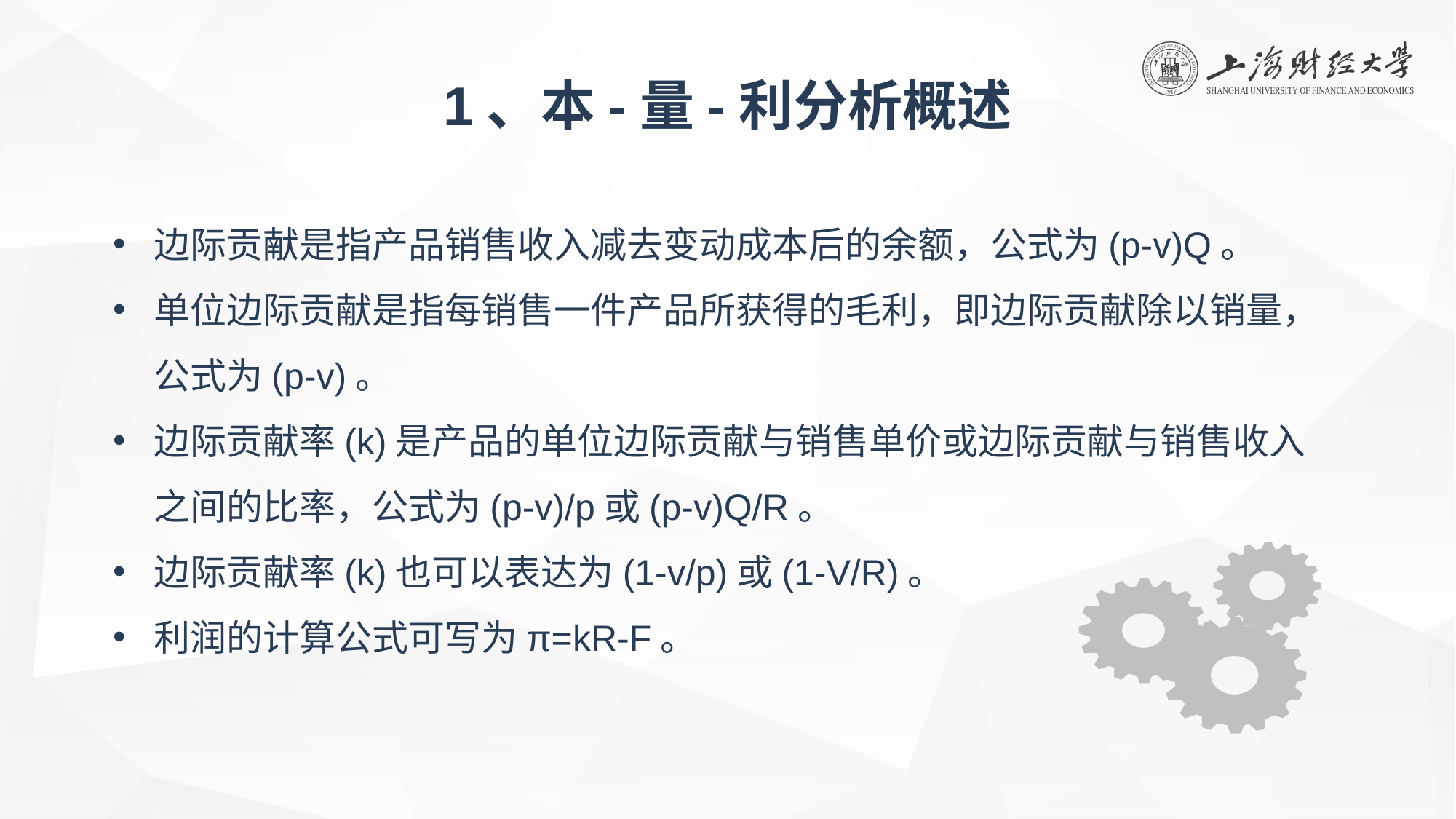

1、本-量-利分析概述
边际贡献是指产品销售收入减去变动成本后的余额，公式为(p-v)Q。
单位边际贡献是指每销售一件产品所获得的毛利，即边际贡献除以销量，公式为(p-v)。
边际贡献率(k)是产品的单位边际贡献与销售单价或边际贡献与销售收入之间的比率，公式为(p-v)/p或(p-v)Q/R。
边际贡献率(k)也可以表达为(1-v/p)或(1-V/R)。
利润的计算公式可写为π=kR-F。